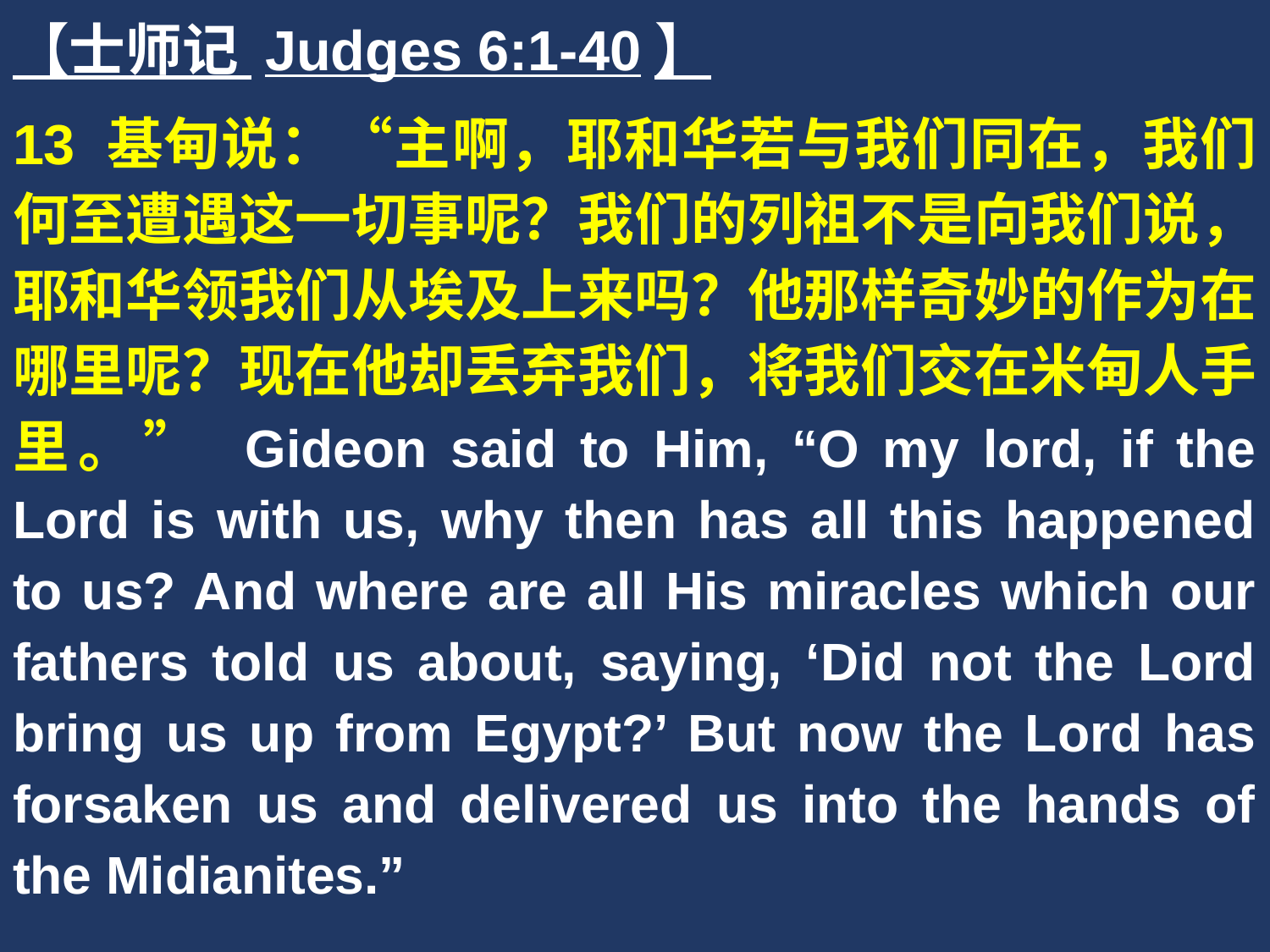

【士师记 Judges 6:1-40】
13 基甸说：“主啊，耶和华若与我们同在，我们何至遭遇这一切事呢？我们的列祖不是向我们说，耶和华领我们从埃及上来吗？他那样奇妙的作为在哪里呢？现在他却丢弃我们，将我们交在米甸人手里。” Gideon said to Him, “O my lord, if the Lord is with us, why then has all this happened to us? And where are all His miracles which our fathers told us about, saying, ‘Did not the Lord bring us up from Egypt?’ But now the Lord has forsaken us and delivered us into the hands of the Midianites.”